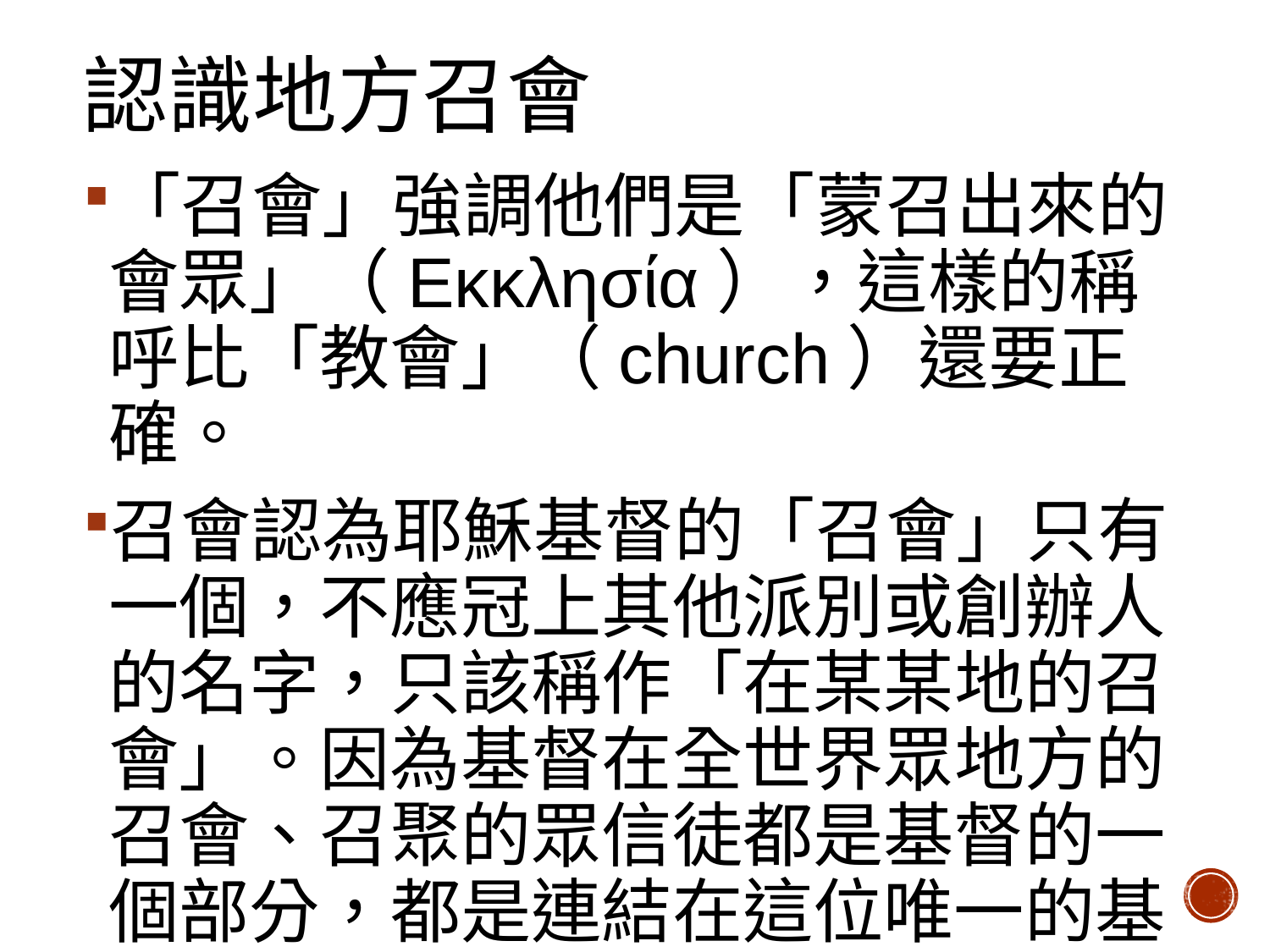

# 認識地方召會
「召會」強調他們是「蒙召出來的會眾」（Εκκλησία），這樣的稱呼比「教會」（church）還要正確。
召會認為耶穌基督的「召會」只有一個，不應冠上其他派別或創辦人的名字，只該稱作「在某某地的召會」。因為基督在全世界眾地方的召會、召聚的眾信徒都是基督的一個部分，都是連結在這位唯一的基督之上。